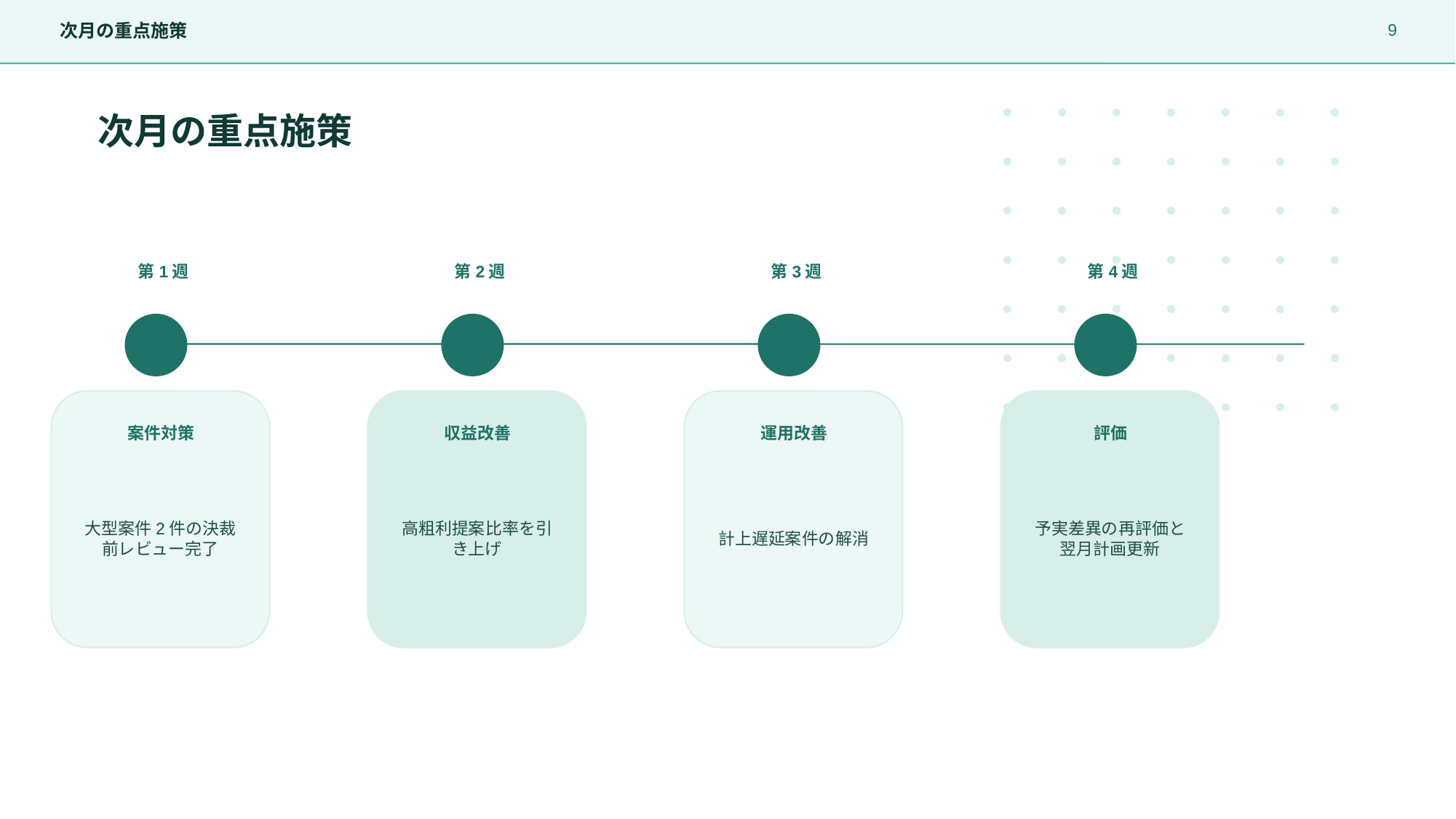

9
次月の重点施策

次月の重点施策

第1週
第2週
第3週
第4週

案件対策
収益改善
運用改善
評価
大型案件2件の決裁前レビュー完了
高粗利提案比率を引き上げ
計上遅延案件の解消
予実差異の再評価と翌月計画更新